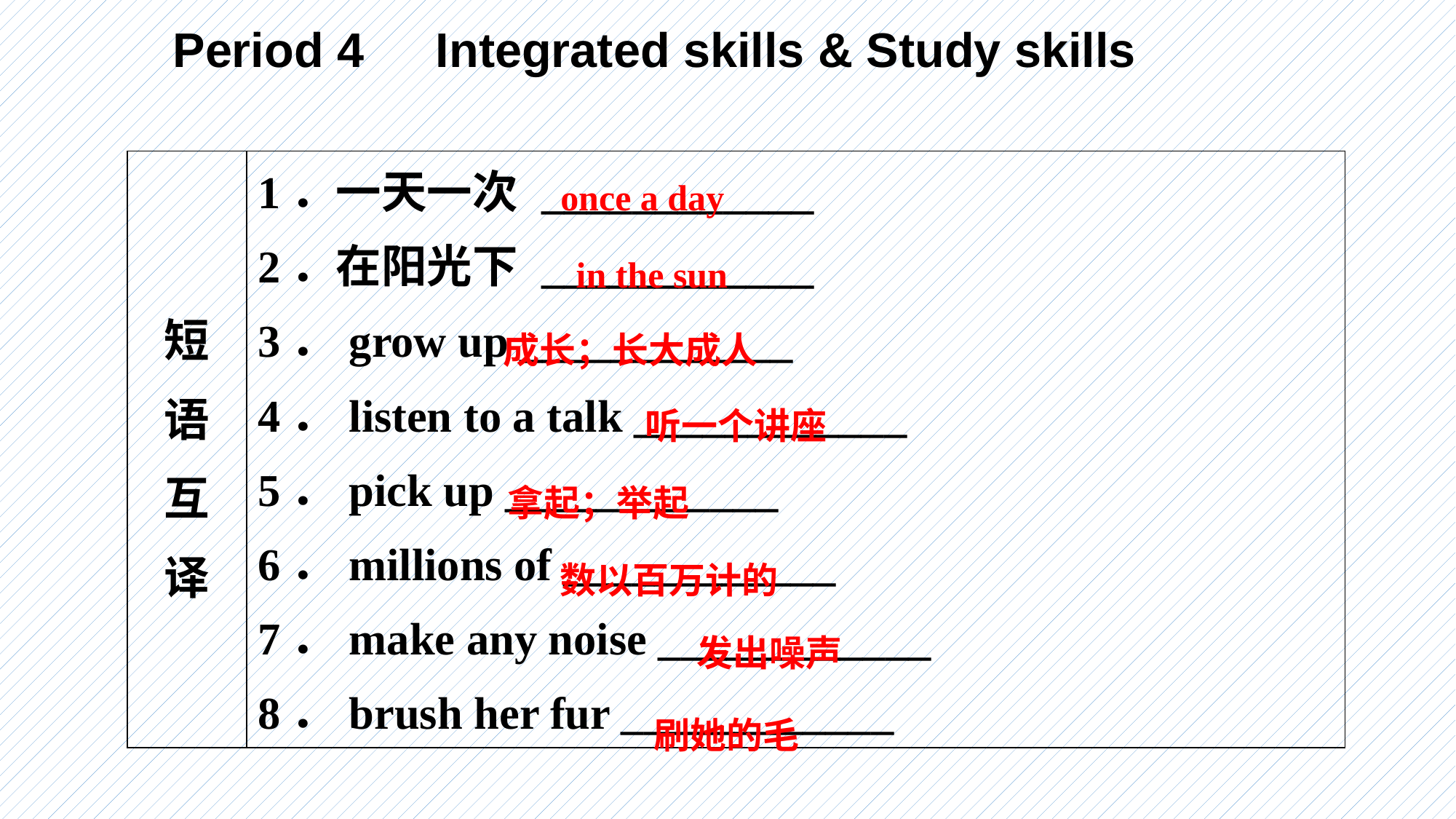

Period 4　Integrated skills & Study skills
| 短 语 互 译 | 1．一天一次 \_\_\_\_\_\_\_\_\_\_\_\_　　 2．在阳光下 \_\_\_\_\_\_\_\_\_\_\_\_　　 3．grow up \_\_\_\_\_\_\_\_\_\_\_\_　　 4．listen to a talk \_\_\_\_\_\_\_\_\_\_\_\_　　 5．pick up \_\_\_\_\_\_\_\_\_\_\_\_　　 6．millions of \_\_\_\_\_\_\_\_\_\_\_\_　　 7．make any noise \_\_\_\_\_\_\_\_\_\_\_\_　　 8．brush her fur \_\_\_\_\_\_\_\_\_\_\_\_ |
| --- | --- |
once a day
in the sun
成长；长大成人

听一个讲座
拿起；举起
数以百万计的
发出噪声
刷她的毛